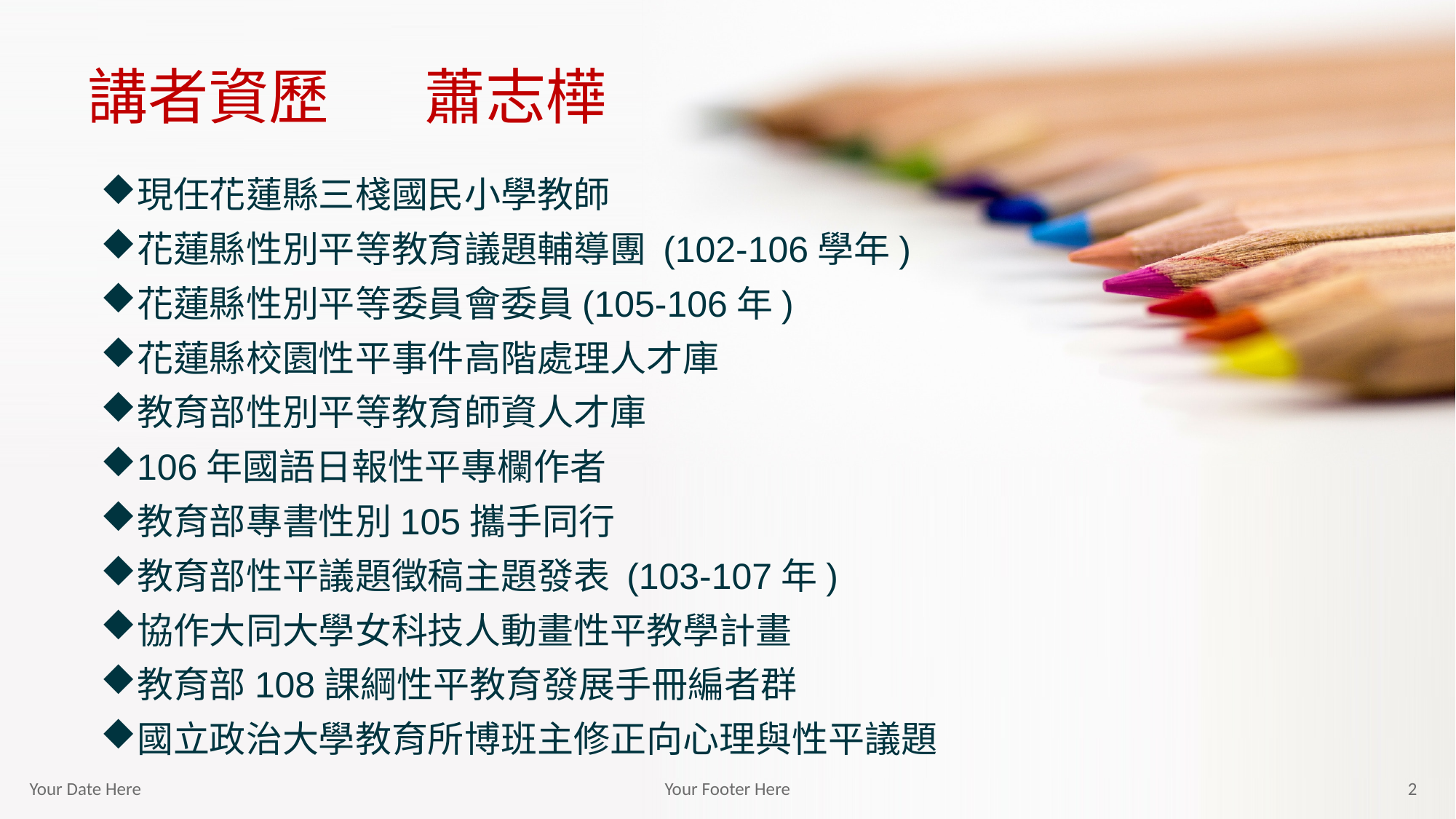

# 講者資歷       蕭志樺
現任花蓮縣三棧國民小學教師
花蓮縣性別平等教育議題輔導團 (102-106學年)
花蓮縣性別平等委員會委員(105-106年)
花蓮縣校園性平事件高階處理人才庫
教育部性別平等教育師資人才庫
106年國語日報性平專欄作者
教育部專書性別105攜手同行
教育部性平議題徵稿主題發表 (103-107年)
協作大同大學女科技人動畫性平教學計畫
教育部108課綱性平教育發展手冊編者群
國立政治大學教育所博班主修正向心理與性平議題

Your Date Here
Your Footer Here
2